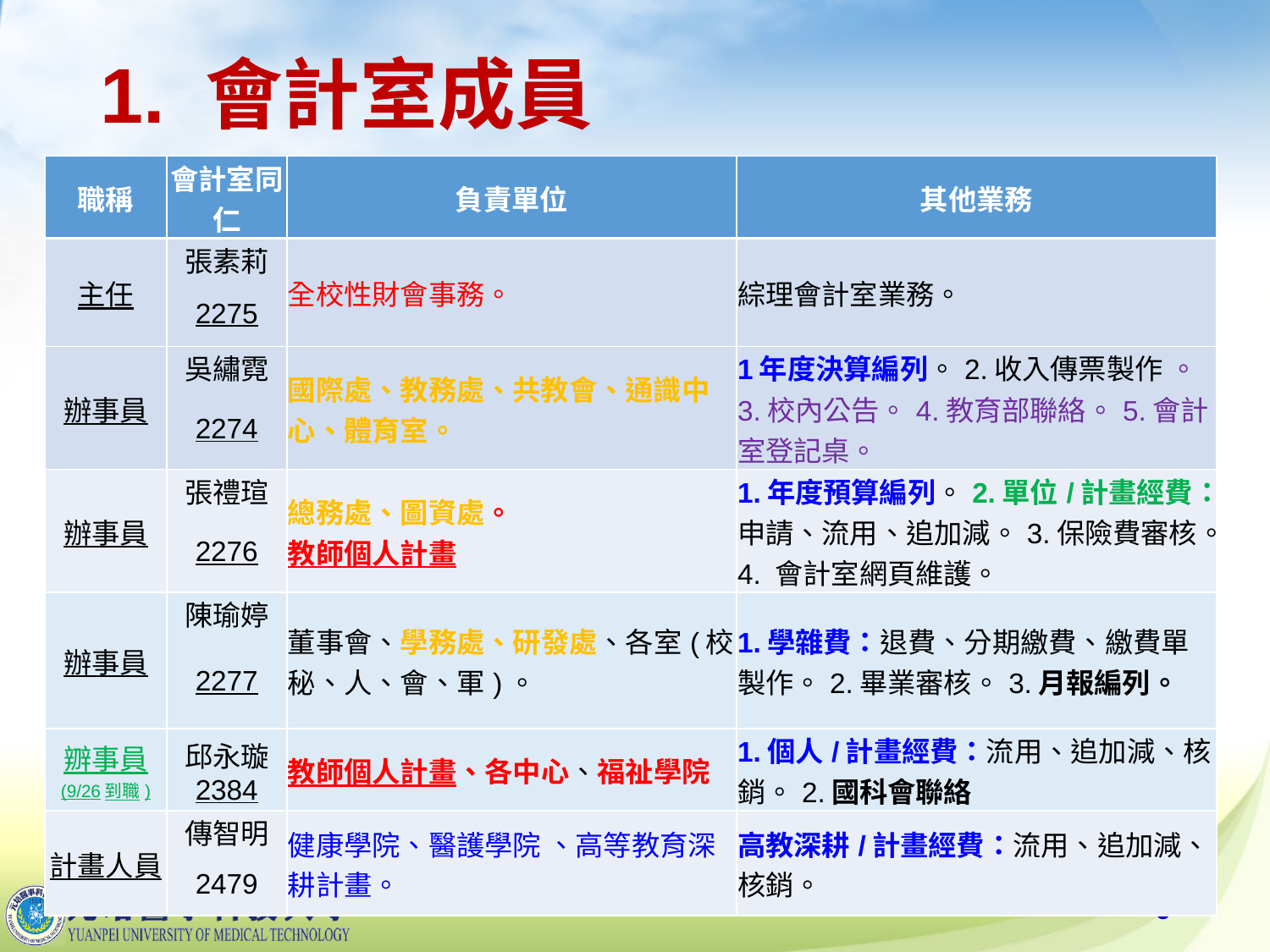

# 1. 會計室成員
| 職稱 | 會計室同仁 | 負責單位 | 其他業務 |
| --- | --- | --- | --- |
| 主任 | 張素莉 | 全校性財會事務。 | 綜理會計室業務。 |
|  | 2275 |  |  |
| 辦事員 | 吳繡霓 | 國際處、教務處、共教會、通識中心、體育室。 | 1年度決算編列。2.收入傳票製作 。3.校內公告。4.教育部聯絡。5.會計室登記桌。 |
|  | 2274 |  |  |
| 辦事員 | 張禮瑄 | 總務處、圖資處。 教師個人計畫 | 1.年度預算編列。2.單位/計畫經費：申請、流用、追加減。3.保險費審核。4. 會計室網頁維護。 |
|  | 2276 |  |  |
| 辦事員 | 陳瑜婷 | 董事會、學務處、研發處、各室(校、秘、人、會、軍)。 | 1.學雜費：退費、分期繳費、繳費單製作。2.畢業審核。3.月報編列。 |
|  | 2277 |  |  |
| 辧事員 (9/26到職) | 邱永璇 2384 | 教師個人計畫、各中心、福祉學院 | 1.個人/計畫經費：流用、追加減、核銷。2.國科會聯絡 |
| 計畫人員 | 傳智明 | 健康學院、醫護學院 、高等教育深耕計畫。 | 高教深耕/計畫經費：流用、追加減、核銷。 |
|  | 2479 |  |  |
3